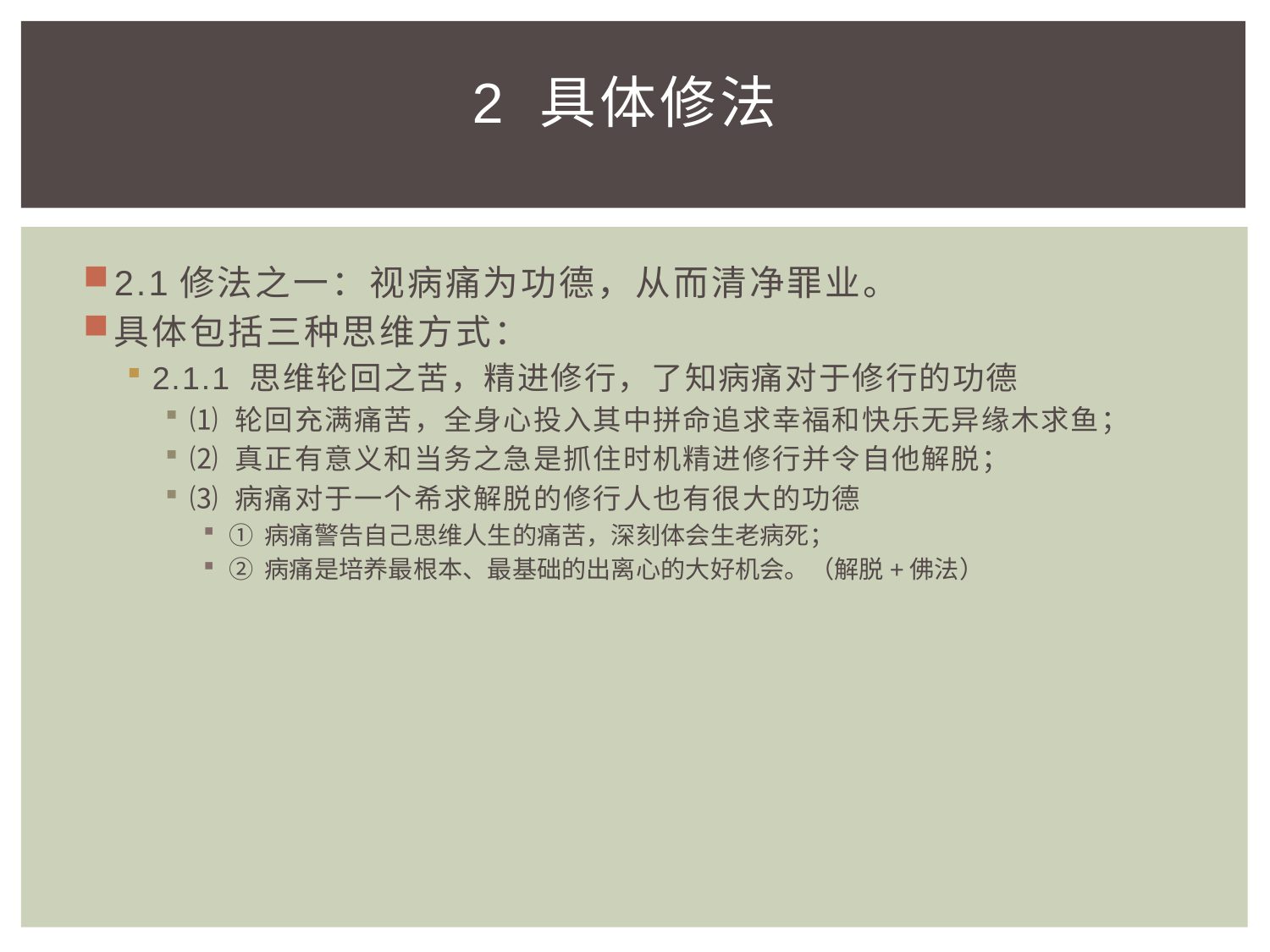

# 2 具体修法
2.1修法之一：视病痛为功德，从而清净罪业。
具体包括三种思维方式：
2.1.1 思维轮回之苦，精进修行，了知病痛对于修行的功德
⑴ 轮回充满痛苦，全身心投入其中拼命追求幸福和快乐无异缘木求鱼；
⑵ 真正有意义和当务之急是抓住时机精进修行并令自他解脱；
⑶ 病痛对于一个希求解脱的修行人也有很大的功德
① 病痛警告自己思维人生的痛苦，深刻体会生老病死；
② 病痛是培养最根本、最基础的出离心的大好机会。（解脱+佛法）